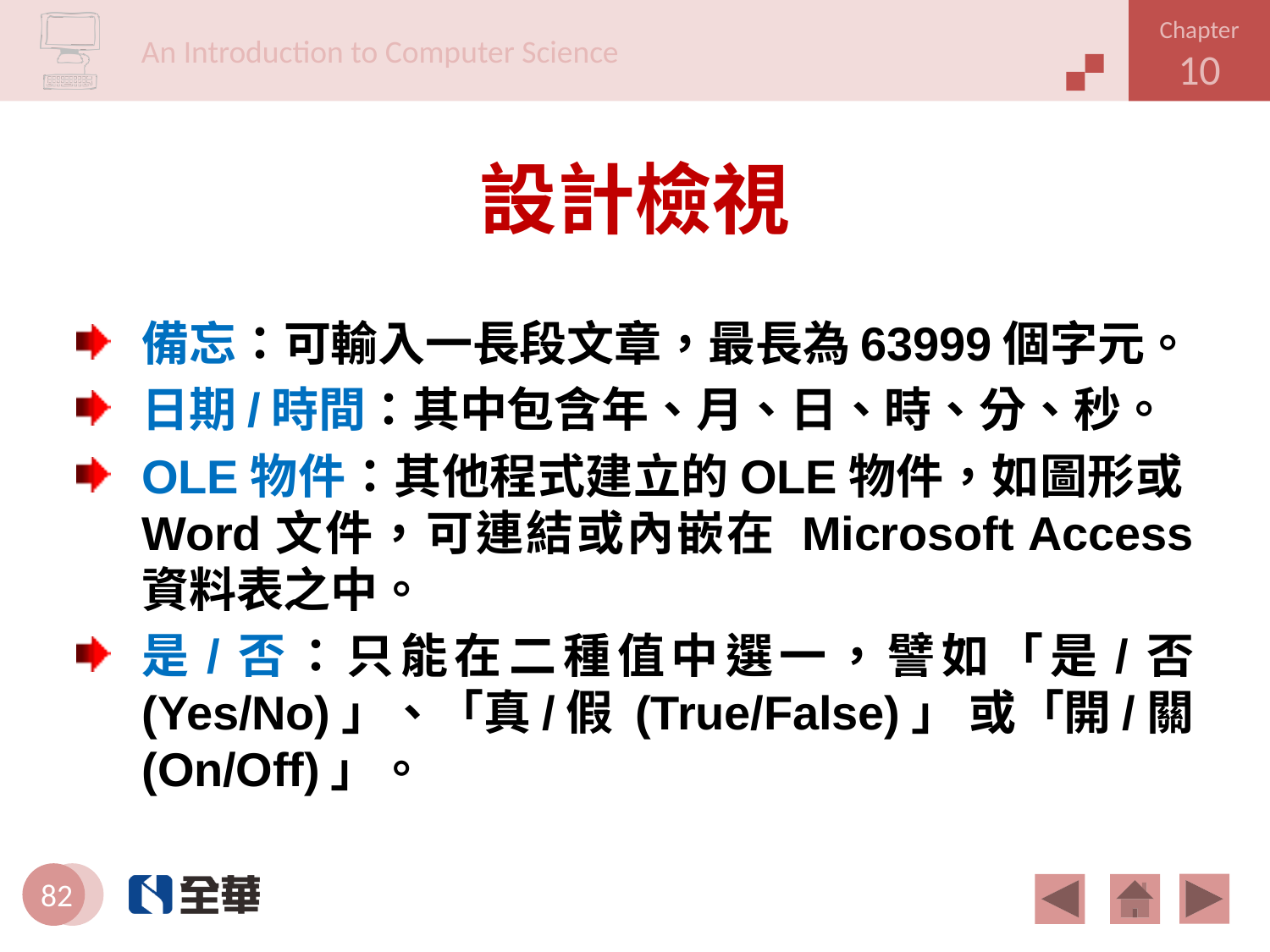

# 設計檢視
備忘：可輸入一長段文章，最長為63999個字元。
日期/時間：其中包含年、月、日、時、分、秒。
OLE物件：其他程式建立的OLE物件，如圖形或Word文件，可連結或內嵌在 Microsoft Access 資料表之中。
是/否：只能在二種值中選一，譬如「是/否 (Yes/No)」、「真/假 (True/False)」 或「開/關 (On/Off)」。